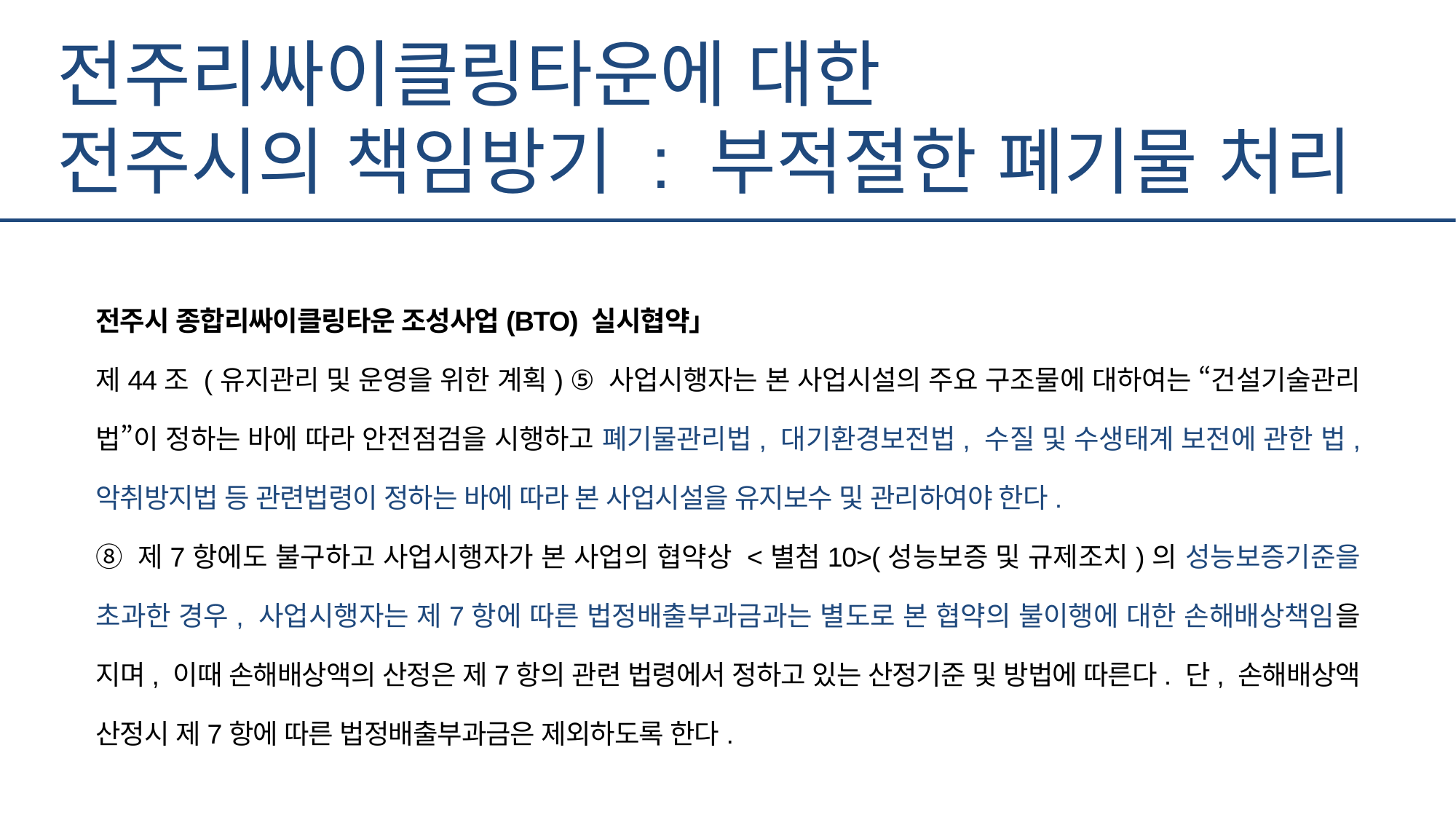

전주리싸이클링타운에 대한
전주시의 책임방기 : 부적절한 폐기물 처리
전주시 종합리싸이클링타운 조성사업(BTO) 실시협약」
제44조 (유지관리 및 운영을 위한 계획) ⑤ 사업시행자는 본 사업시설의 주요 구조물에 대하여는 “건설기술관리법”이 정하는 바에 따라 안전점검을 시행하고 폐기물관리법, 대기환경보전법, 수질 및 수생태계 보전에 관한 법, 악취방지법 등 관련법령이 정하는 바에 따라 본 사업시설을 유지보수 및 관리하여야 한다.
⑧ 제7항에도 불구하고 사업시행자가 본 사업의 협약상 <별첨10>(성능보증 및 규제조치)의 성능보증기준을 초과한 경우, 사업시행자는 제7항에 따른 법정배출부과금과는 별도로 본 협약의 불이행에 대한 손해배상책임을 지며, 이때 손해배상액의 산정은 제7항의 관련 법령에서 정하고 있는 산정기준 및 방법에 따른다. 단, 손해배상액 산정시 제7항에 따른 법정배출부과금은 제외하도록 한다.